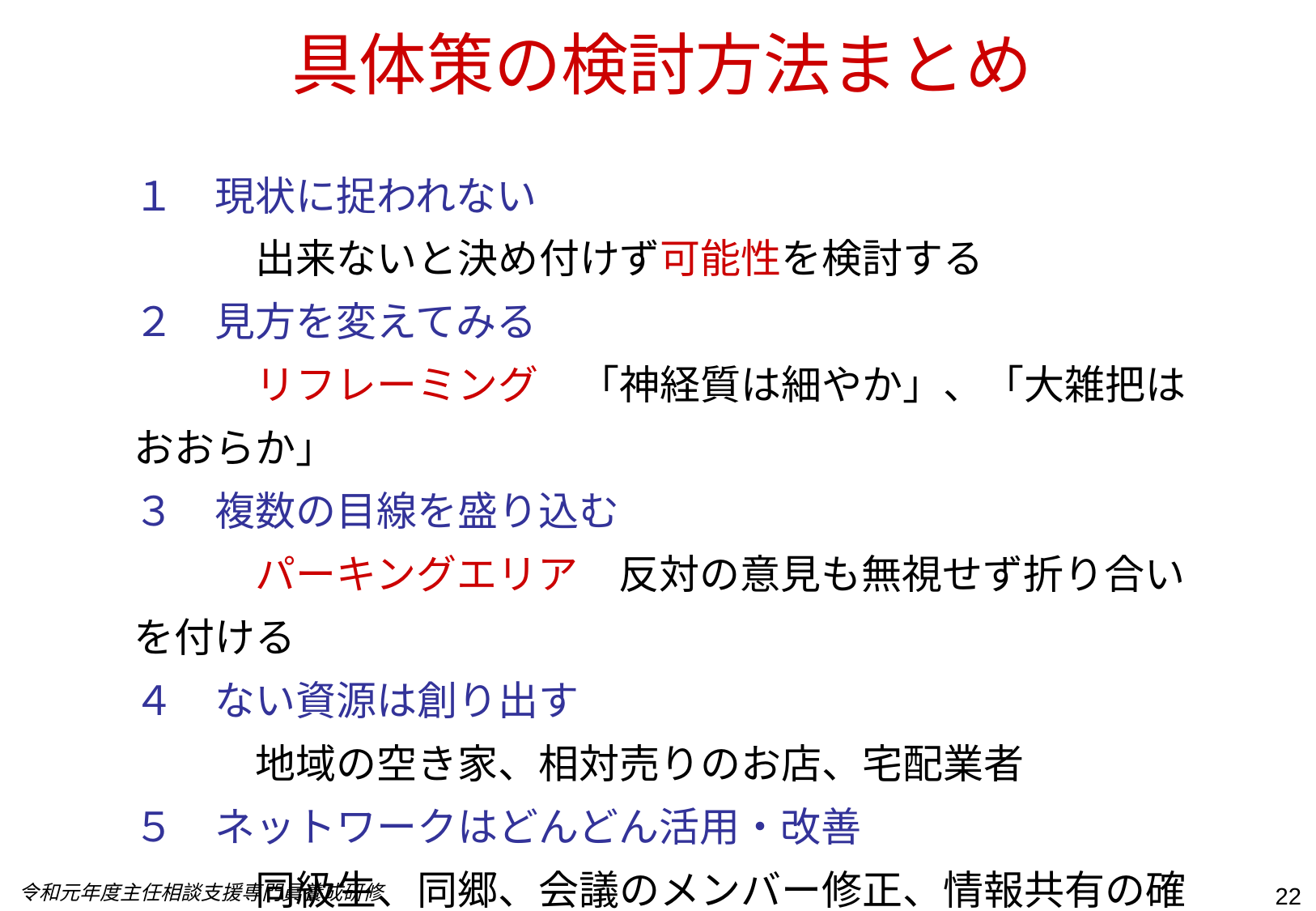

具体策の検討方法まとめ
１　現状に捉われない
　　　出来ないと決め付けず可能性を検討する
２　見方を変えてみる
　　　リフレーミング　「神経質は細やか」、「大雑把はおおらか」
３　複数の目線を盛り込む
　　　パーキングエリア　反対の意見も無視せず折り合いを付ける
４　ない資源は創り出す
　　　地域の空き家、相対売りのお店、宅配業者
５　ネットワークはどんどん活用・改善
　　　同級生、同郷、会議のメンバー修正、情報共有の確認
令和元年度主任相談支援専門員養成研修
22